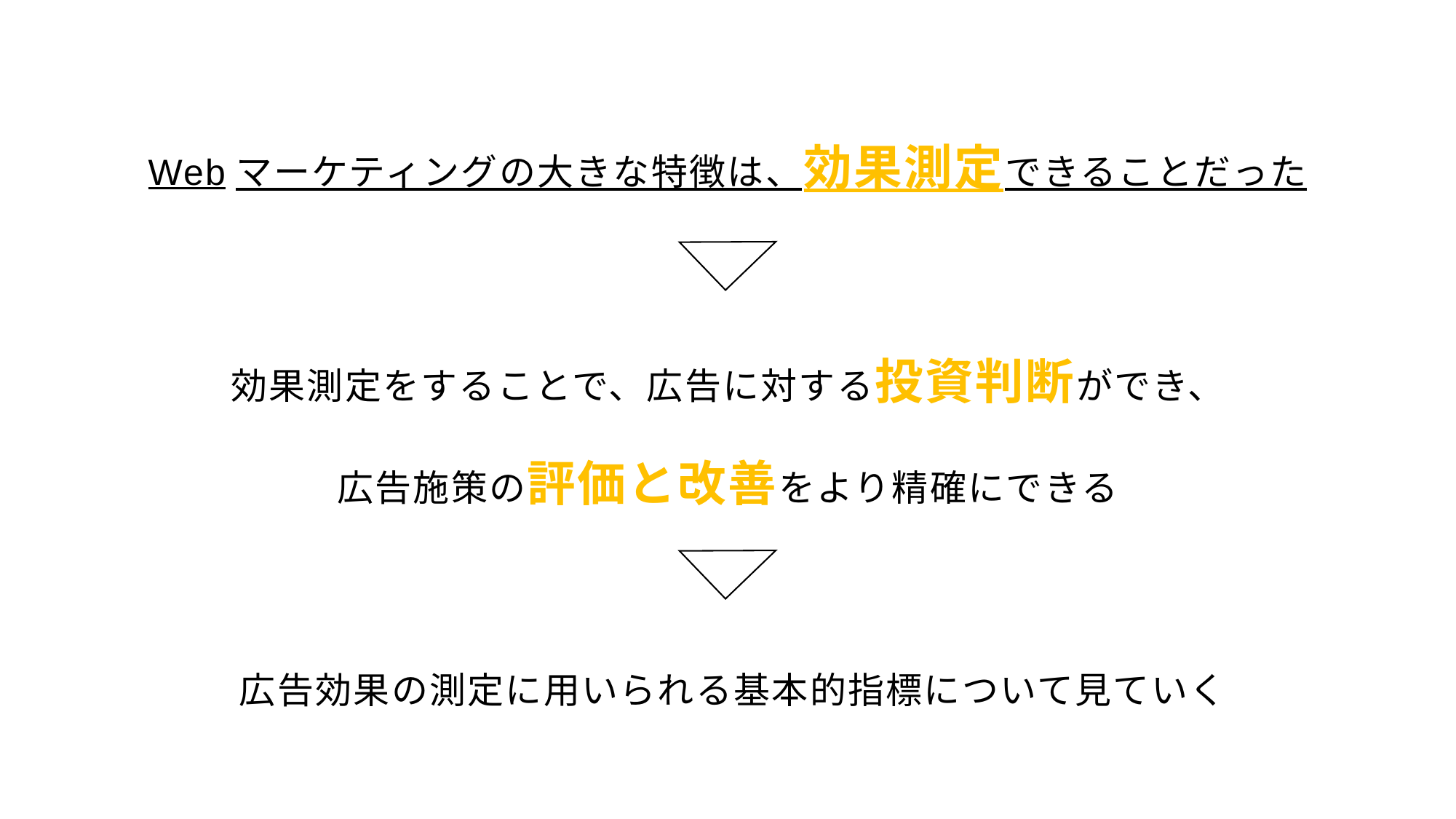

Webマーケティングの大きな特徴は、効果測定できることだった

効果測定をすることで、広告に対する投資判断ができ、

広告施策の評価と改善をより精確にできる

広告効果の測定に用いられる基本的指標について見ていく